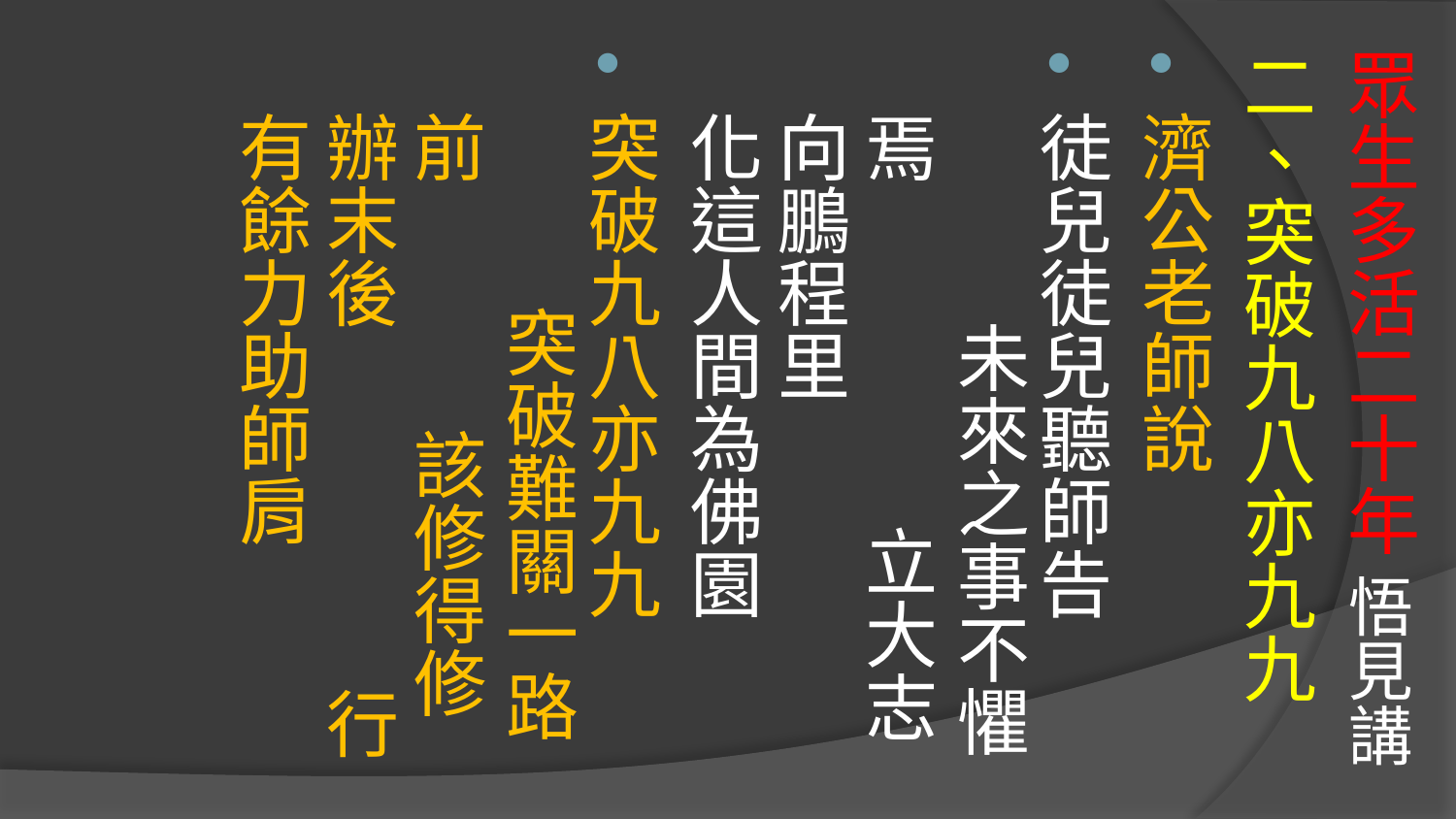

# 眾生多活二十年 悟見講
二、突破九八亦九九
濟公老師說
徒兒徒兒聽師告                        未來之事不懼焉                     立大志向鵬程里                     化這人間為佛園
突破九八亦九九                       突破難關一路前               該修得修辦末後                      行有餘力助師肩